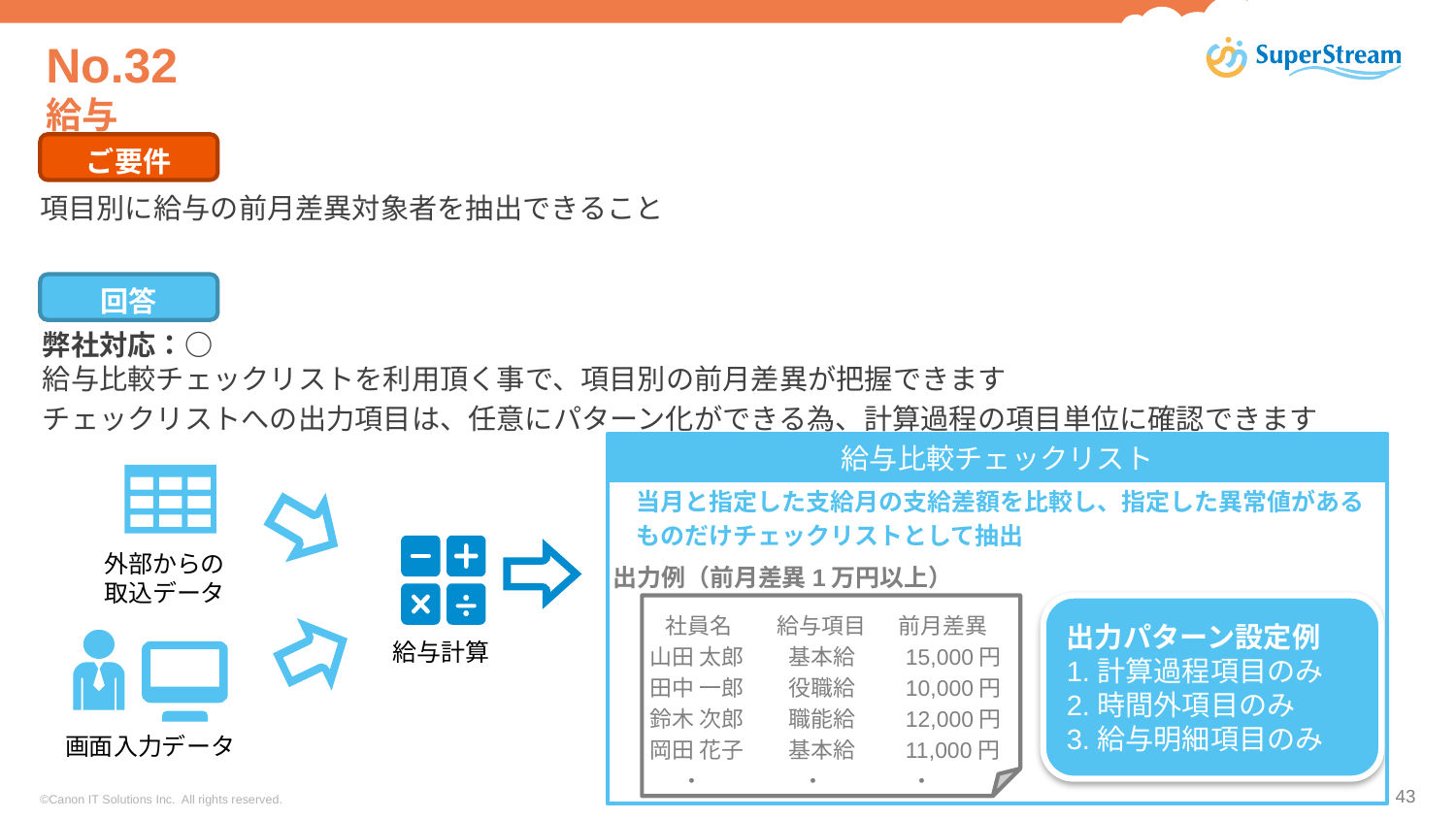

# No.32 給与
ご要件
項目別に給与の前月差異対象者を抽出できること

回答
弊社対応：○
給与比較チェックリストを利用頂く事で、項目別の前月差異が把握できます
チェックリストへの出力項目は、任意にパターン化ができる為、計算過程の項目単位に確認できます

給与比較チェックリスト

当月と指定した支給月の支給差額を比較し、指定した異常値がある
ものだけチェックリストとして抽出

外部からの
取込データ
出力例（前月差異1万円以上）
出力パターン設定例
1.計算過程項目のみ
2.時間外項目のみ
3.給与明細項目のみ

  社員名　　給与項目　  前月差異
山田 太郎　　基本給　　15,000円
田中 一郎　　役職給　　10,000円
鈴木 次郎　　職能給　　12,000円
岡田 花子　　基本給　　11,000円
     ・　　　　  ・                 ・

給与計算

画面入力データ
©Canon IT Solutions Inc.  All rights reserved.
43